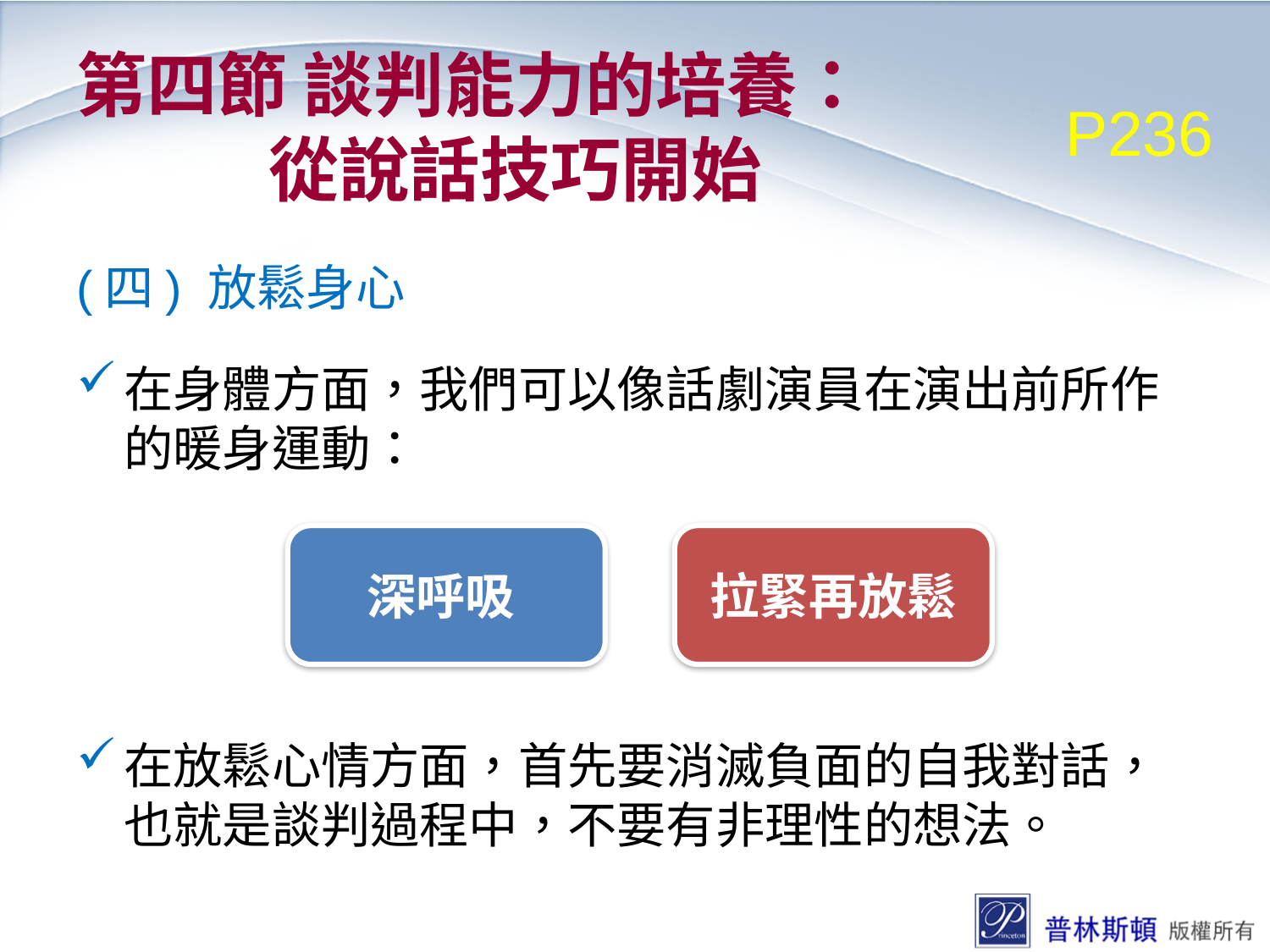

# 第四節 談判能力的培養： 從說話技巧開始
P236
(四) 放鬆身心
在身體方面，我們可以像話劇演員在演出前所作的暖身運動：

在放鬆心情方面，首先要消滅負面的自我對話，也就是談判過程中，不要有非理性的想法。
深呼吸
拉緊再放鬆